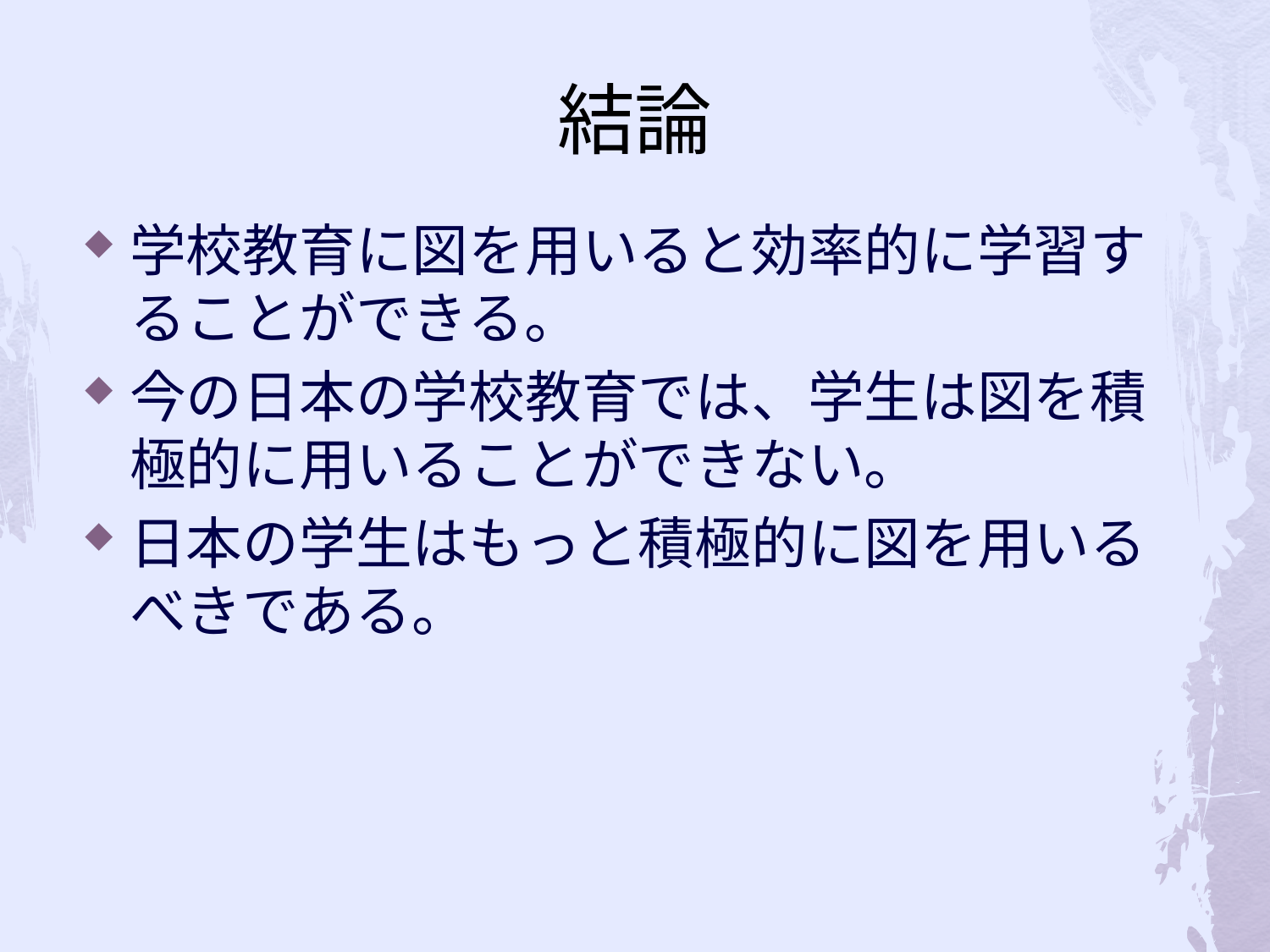

# 結論
学校教育に図を用いると効率的に学習することができる。
今の日本の学校教育では、学生は図を積極的に用いることができない。
日本の学生はもっと積極的に図を用いるべきである。